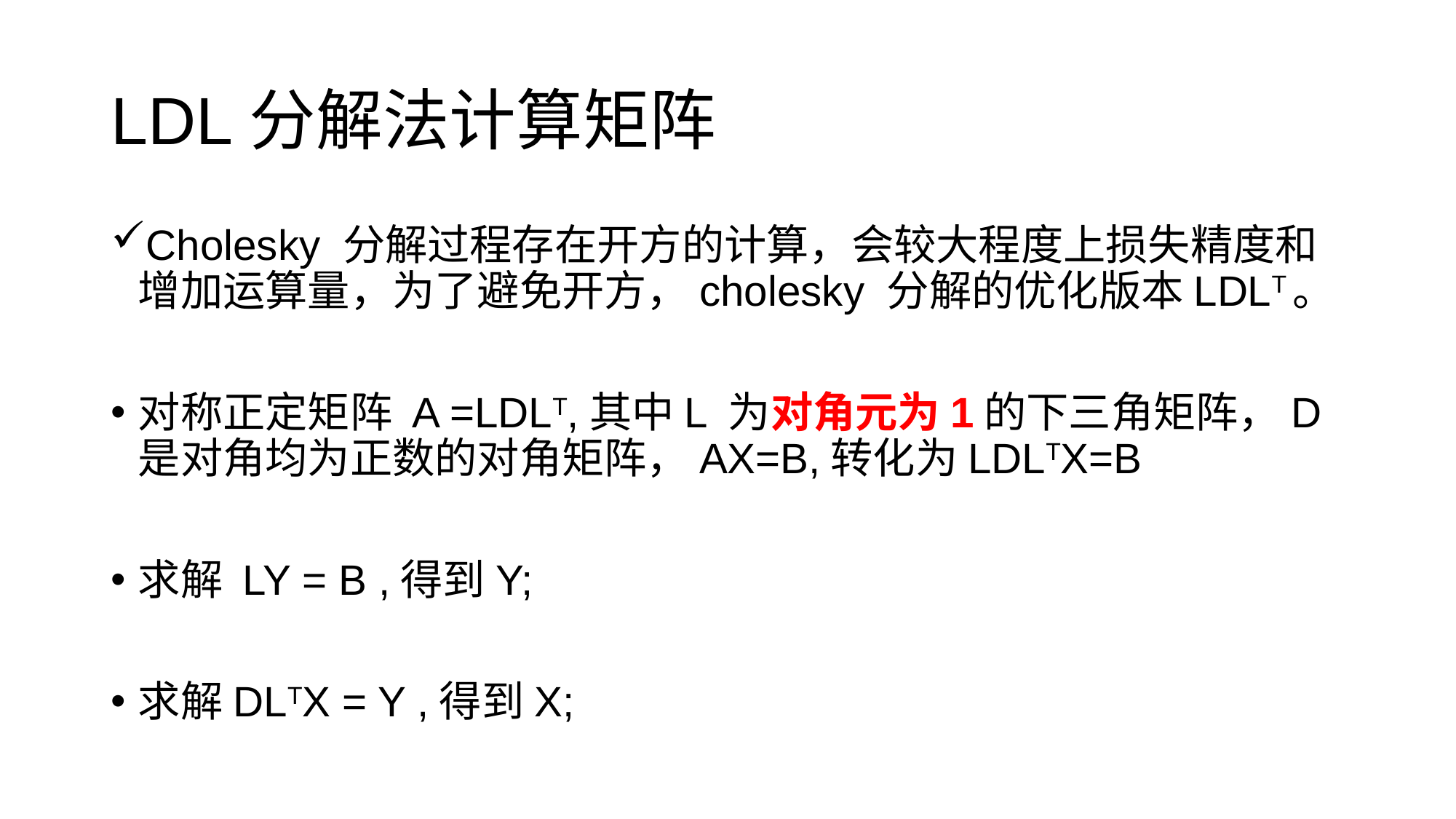

# LDL分解法计算矩阵
Cholesky 分解过程存在开方的计算，会较大程度上损失精度和增加运算量，为了避免开方，cholesky 分解的优化版本LDLT。

对称正定矩阵 A =LDLT,其中L 为对角元为1的下三角矩阵，D是对角均为正数的对角矩阵，AX=B,转化为LDLTX=B

求解 LY = B ,得到Y;

求解DLTX = Y ,得到X;